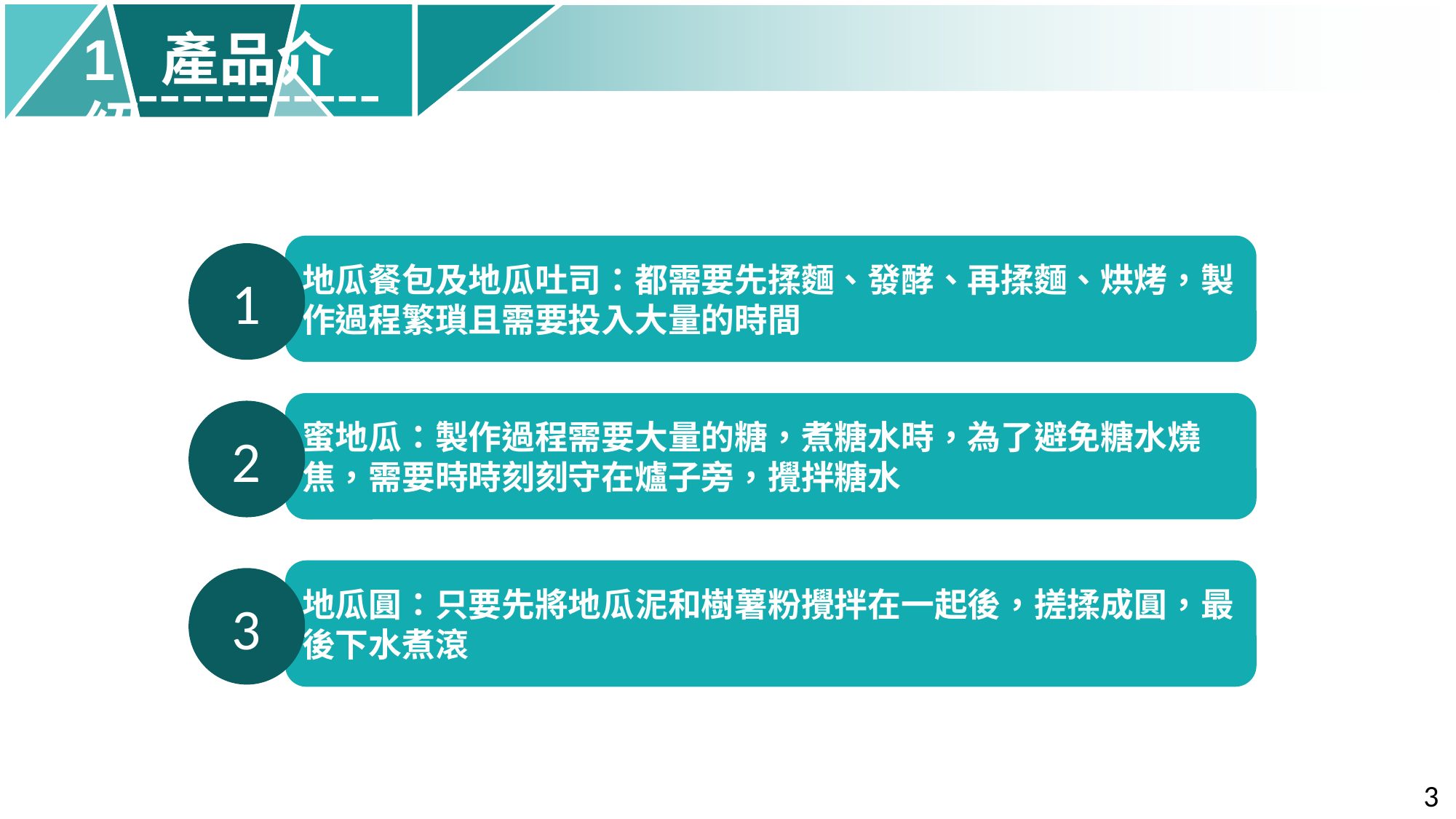

1  產品介紹
-----------

地瓜餐包及地瓜吐司：都需要先揉麵、發酵、再揉麵、烘烤，製作過程繁瑣且需要投入大量的時間
1
蜜地瓜：製作過程需要大量的糖，煮糖水時，為了避免糖水燒焦，需要時時刻刻守在爐子旁，攪拌糖水
2
地瓜圓：只要先將地瓜泥和樹薯粉攪拌在一起後，搓揉成圓，最後下水煮滾
3
3